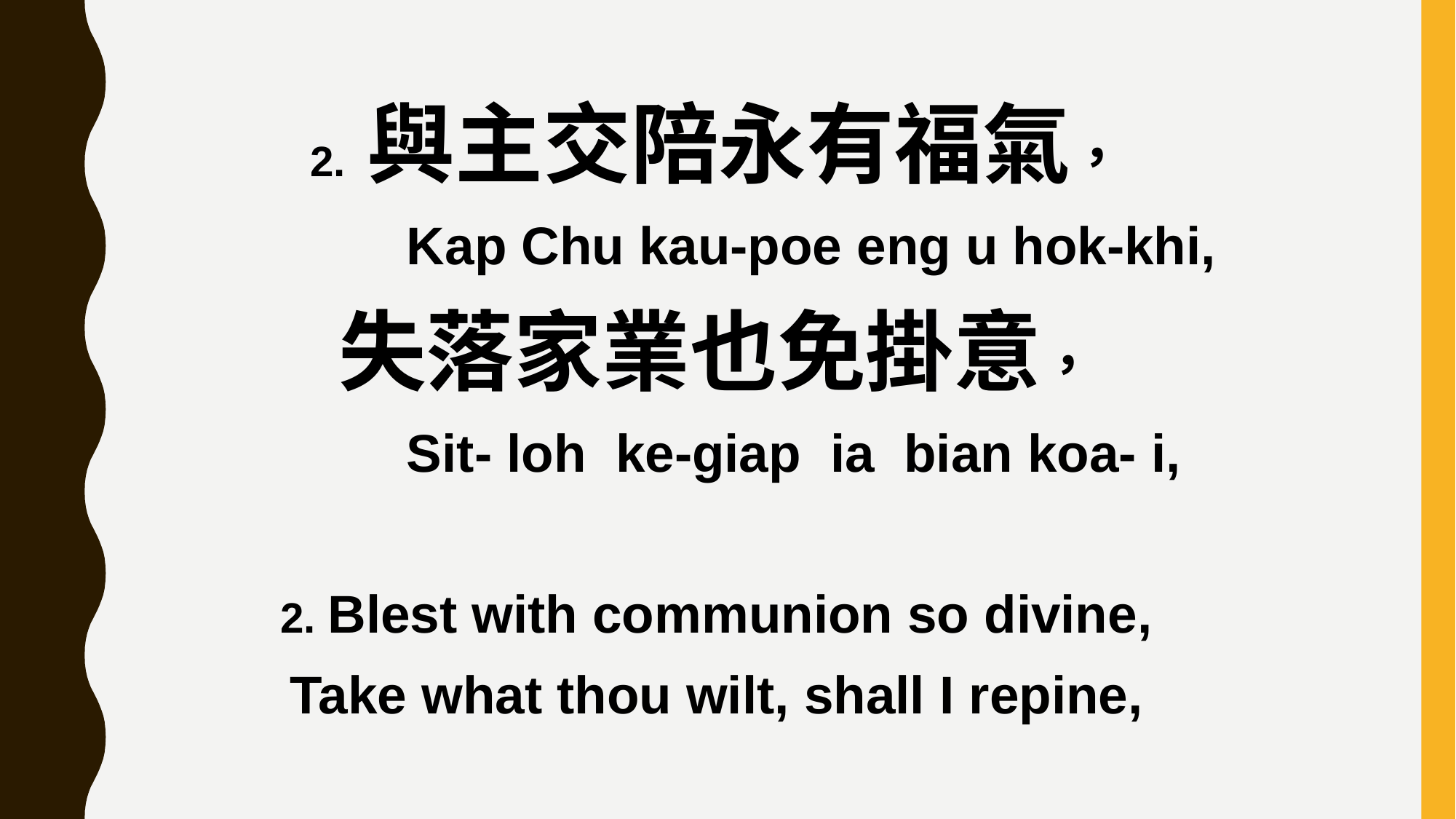

2. 與主交陪永有福氣，
                Kap Chu kau-poe eng u hok-khi,
失落家業也免掛意，
                Sit- loh  ke-giap  ia  bian koa- i,

2. Blest with communion so divine,
Take what thou wilt, shall I repine,